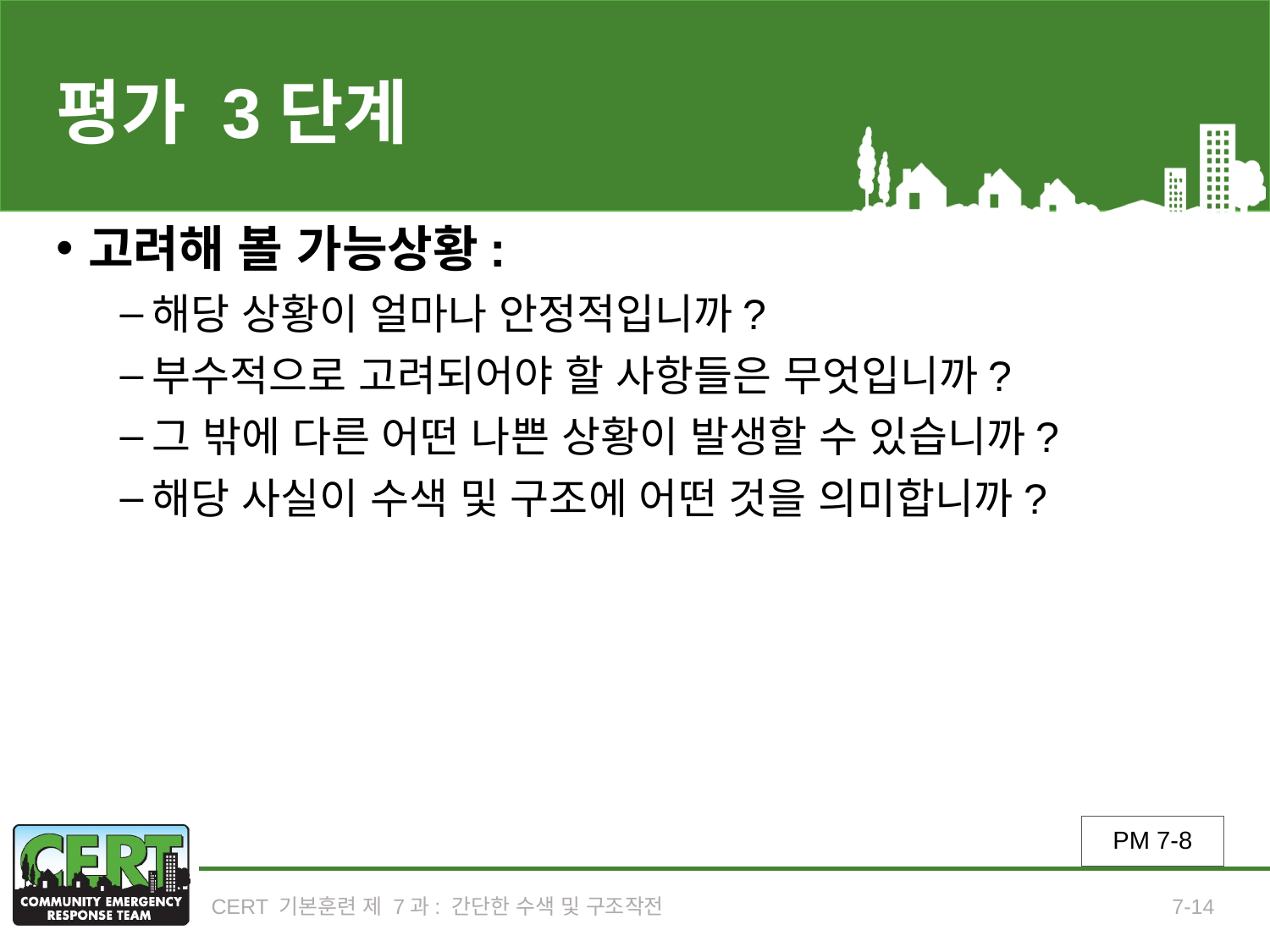

# 평가 3단계
고려해 볼 가능상황:
해당 상황이 얼마나 안정적입니까?
부수적으로 고려되어야 할 사항들은 무엇입니까?
그 밖에 다른 어떤 나쁜 상황이 발생할 수 있습니까?
해당 사실이 수색 및 구조에 어떤 것을 의미합니까?
PM 7-8
CERT 기본훈련 제 7과: 간단한 수색 및 구조작전
7-14